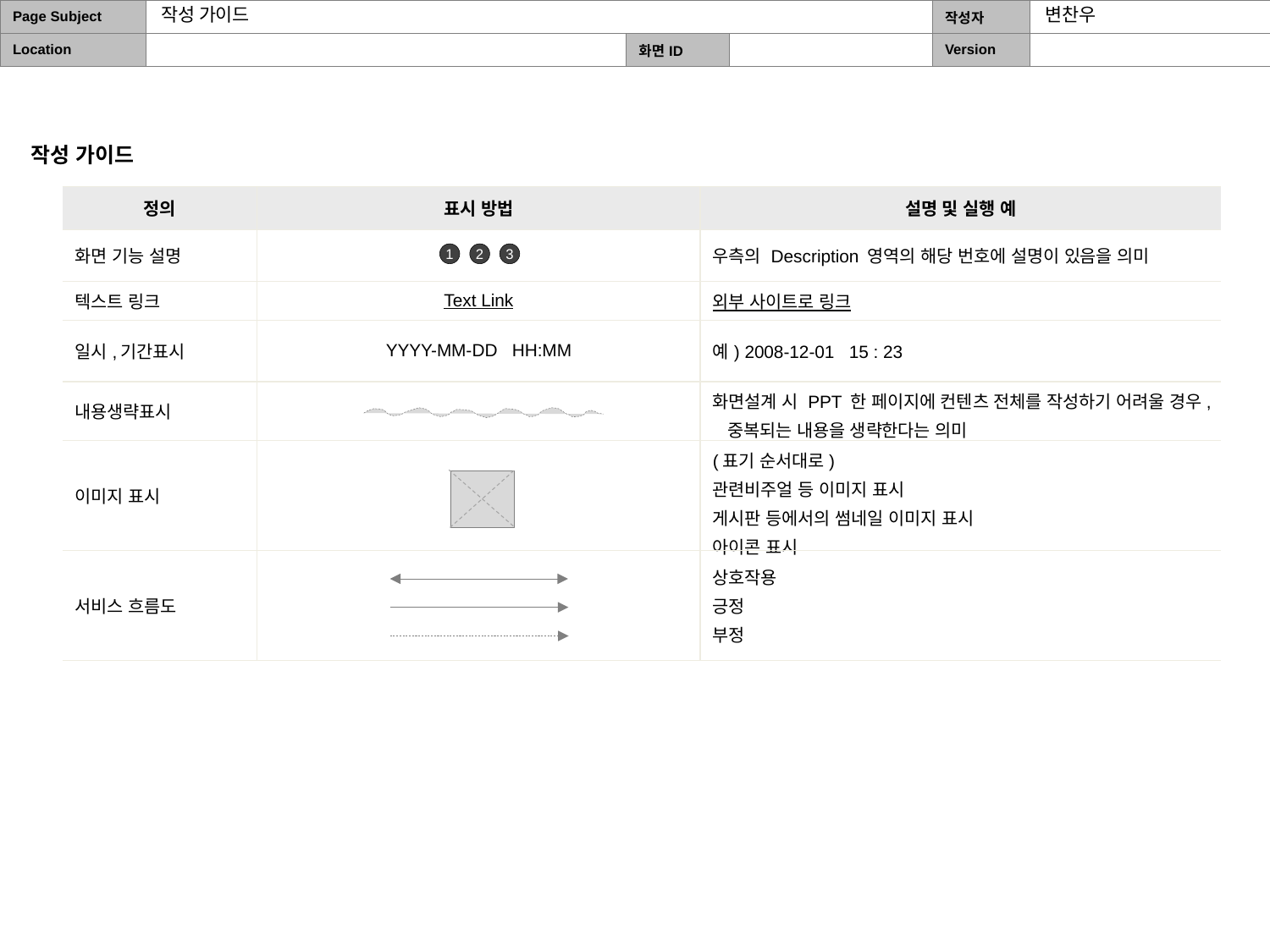

작성 가이드
변찬우
작성 가이드
| 정의 | 표시 방법 | 설명 및 실행 예 |
| --- | --- | --- |
| 화면 기능 설명 |  | 우측의 Description 영역의 해당 번호에 설명이 있음을 의미 |
| 텍스트 링크 | Text Link | 외부 사이트로 링크 |
| 일시,기간표시 | YYYY-MM-DD HH:MM | 예) 2008-12-01 15 : 23 |
| 내용생략표시 |  | 화면설계 시 PPT 한 페이지에 컨텐츠 전체를 작성하기 어려울 경우, 중복되는 내용을 생략한다는 의미 |
| 이미지 표시 |  | (표기 순서대로) 관련비주얼 등 이미지 표시 게시판 등에서의 썸네일 이미지 표시 아이콘 표시 |
| 서비스 흐름도 |  | 상호작용 긍정 부정 |
1
2
3